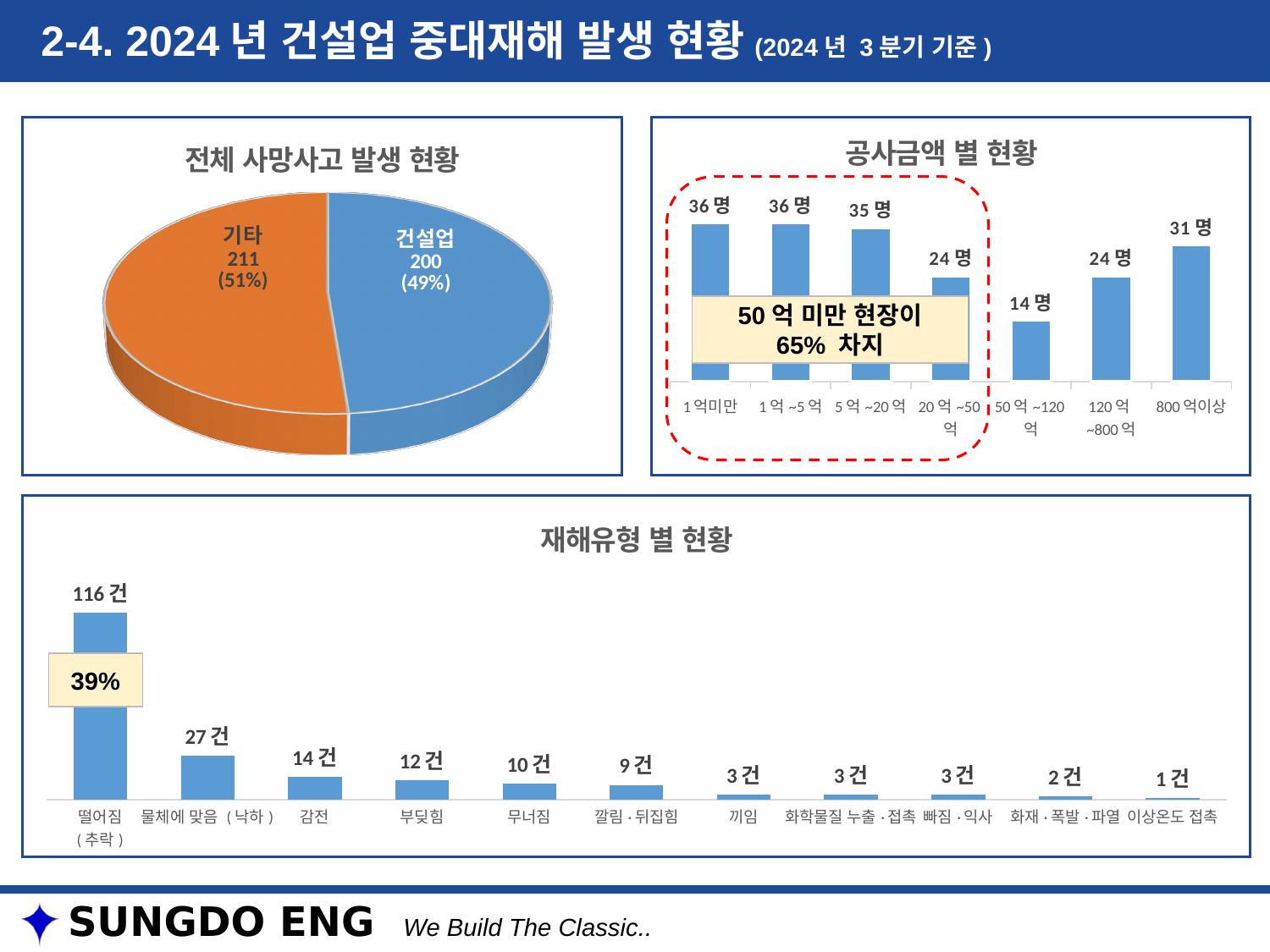

2-4. 2024년 건설업 중대재해 발생 현황(2024년 3분기 기준)

[unsupported chart]

### Chart: 공사금액 별 현황

| Category | 사망사고 |
|---|---|
| 1억미만 | 36.0 |
| 1억~5억 | 36.0 |
| 5억~20억 | 35.0 |
| 20억~50억 | 24.0 |
| 50억~120억 | 14.0 |
| 120억~800억 | 24.0 |
| 800억이상 | 31.0 |
50억 미만 현장이
65% 차지

### Chart: 재해유형 별 현황

| Category | 사망사고 |
|---|---|
| 떨어짐
(추락) | 116.0 |
| 물체에 맞음 (낙하) | 27.0 |
| 감전 | 14.0 |
| 부딪힘 | 12.0 |
| 무너짐 | 10.0 |
| 깔림·뒤집힘 | 9.0 |
| 끼임 | 3.0 |
| 화학물질 누출·접촉 | 3.0 |
| 빠짐·익사 | 3.0 |
| 화재·폭발·파열 | 2.0 |
| 이상온도 접촉 | 1.0 |
39%